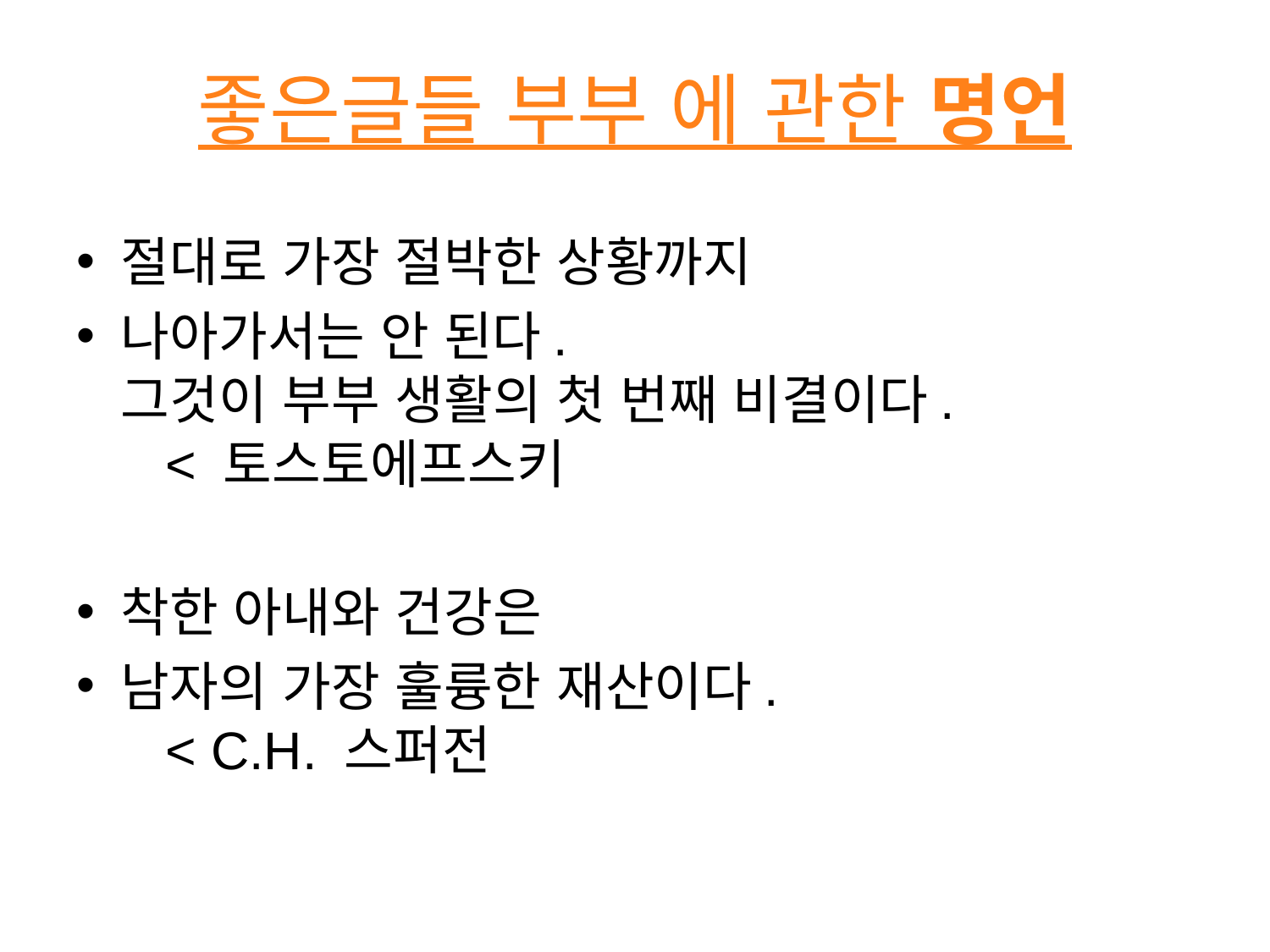

# 좋은글들 부부 에 관한 명언
절대로 가장 절박한 상황까지
나아가서는 안 된다.
그것이 부부 생활의 첫 번째 비결이다.
   < 토스토에프스키

착한 아내와 건강은
남자의 가장 훌륭한 재산이다.
   < C.H. 스퍼전